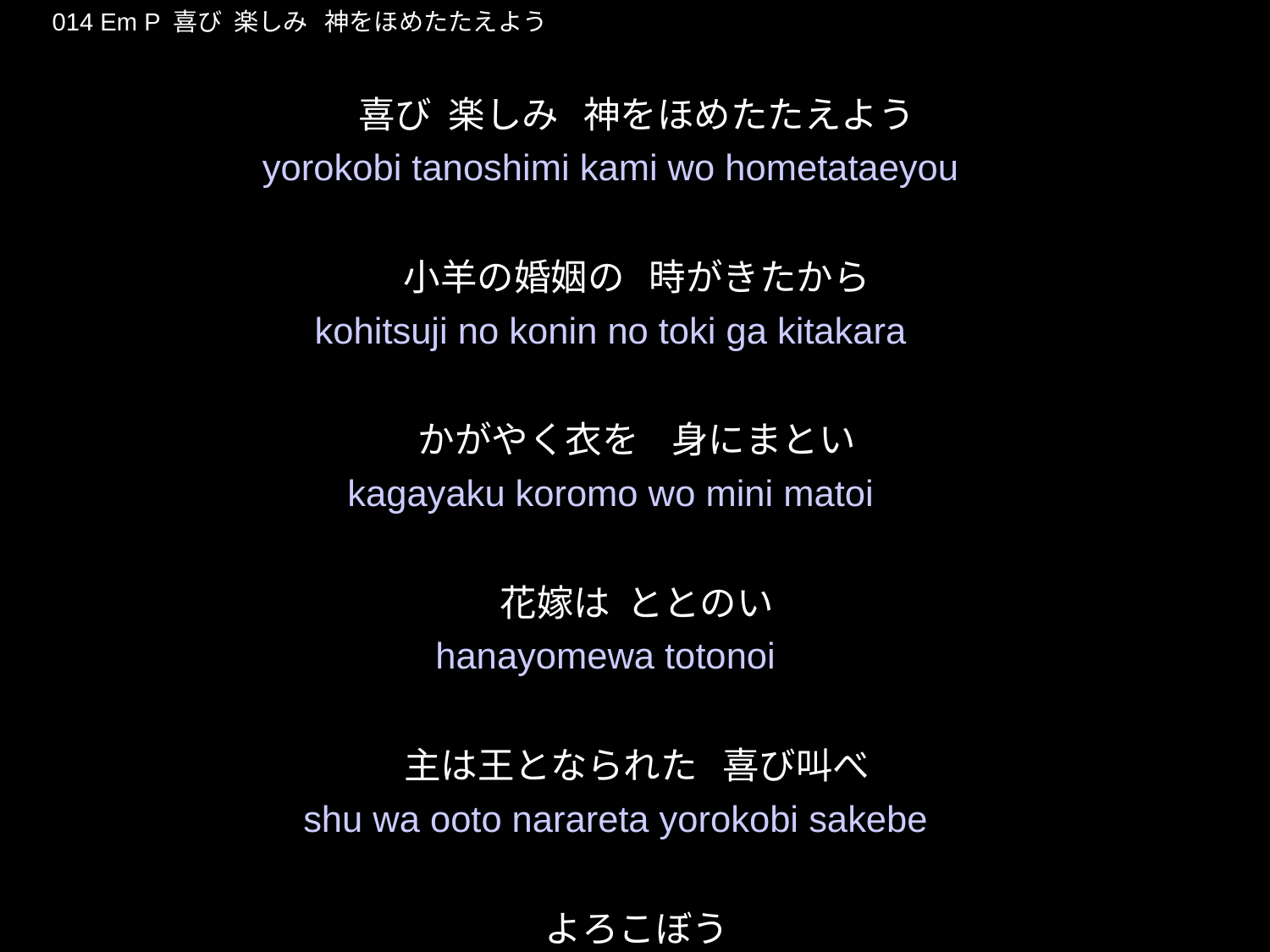

よろこびたのしみかみをほめたたえよう
★P
014 Em P 喜び  楽しみ   神をほめたたえよう
喜び  楽しみ   神をほめたたえよう
小羊の婚姻の   時がきたから
かがやく衣を    身にまとい
花嫁は  ととのい
主は王となられた   喜び叫べ
よろこぼう
★５
yorokobi tanoshimi kami wo hometataeyou
kohitsuji no konin no toki ga kitakara
kagayaku koromo wo mini matoi
hanayomewa totonoi
 shu wa ooto narareta yorokobi sakebe
yorokobou